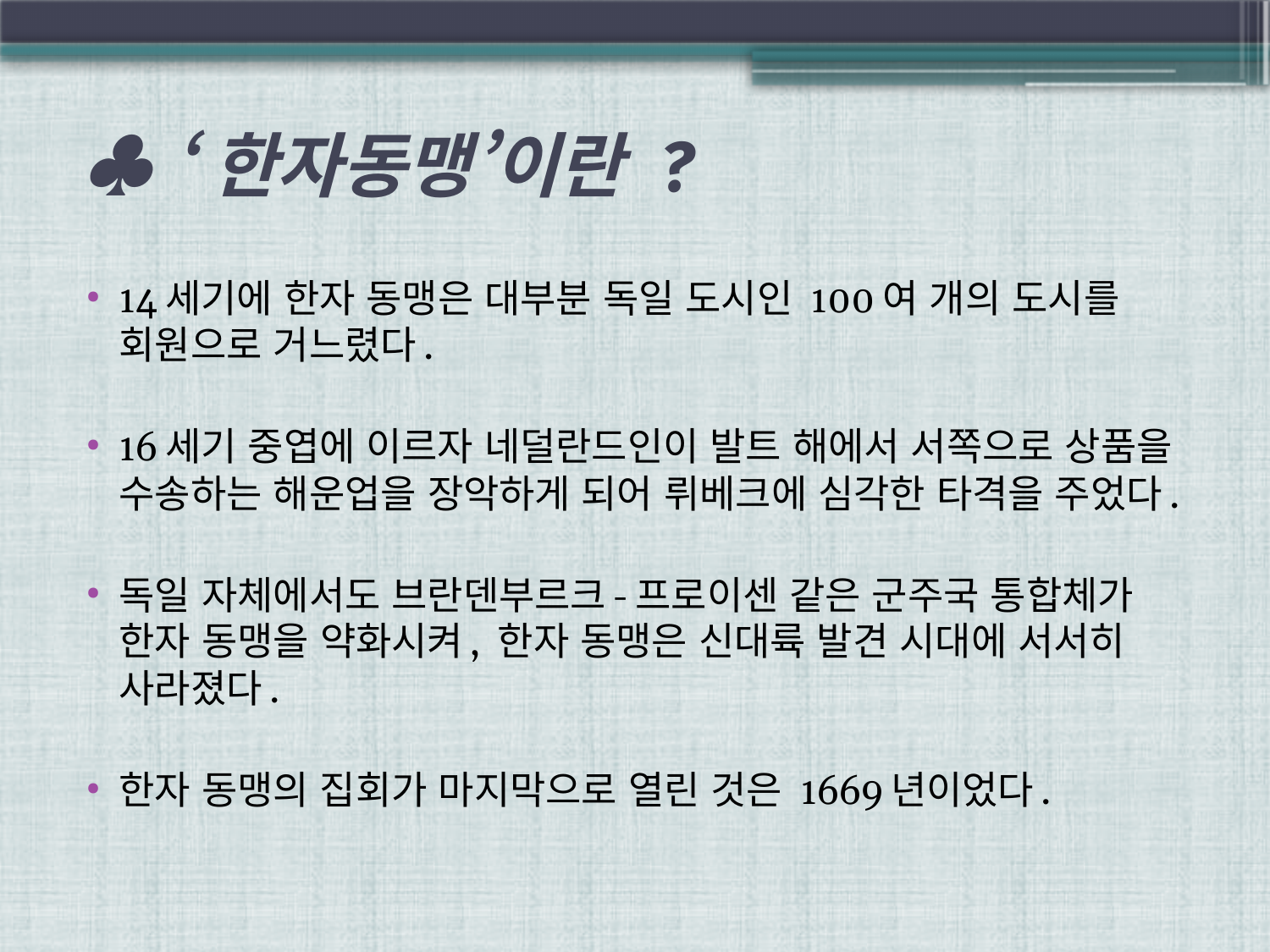

# ♣ ‘한자동맹’이란 ?
14세기에 한자 동맹은 대부분 독일 도시인 100여 개의 도시를 회원으로 거느렸다.

16세기 중엽에 이르자 네덜란드인이 발트 해에서 서쪽으로 상품을 수송하는 해운업을 장악하게 되어 뤼베크에 심각한 타격을 주었다.

독일 자체에서도 브란덴부르크-프로이센 같은 군주국 통합체가 한자 동맹을 약화시켜, 한자 동맹은 신대륙 발견 시대에 서서히 사라졌다.

한자 동맹의 집회가 마지막으로 열린 것은 1669년이었다.